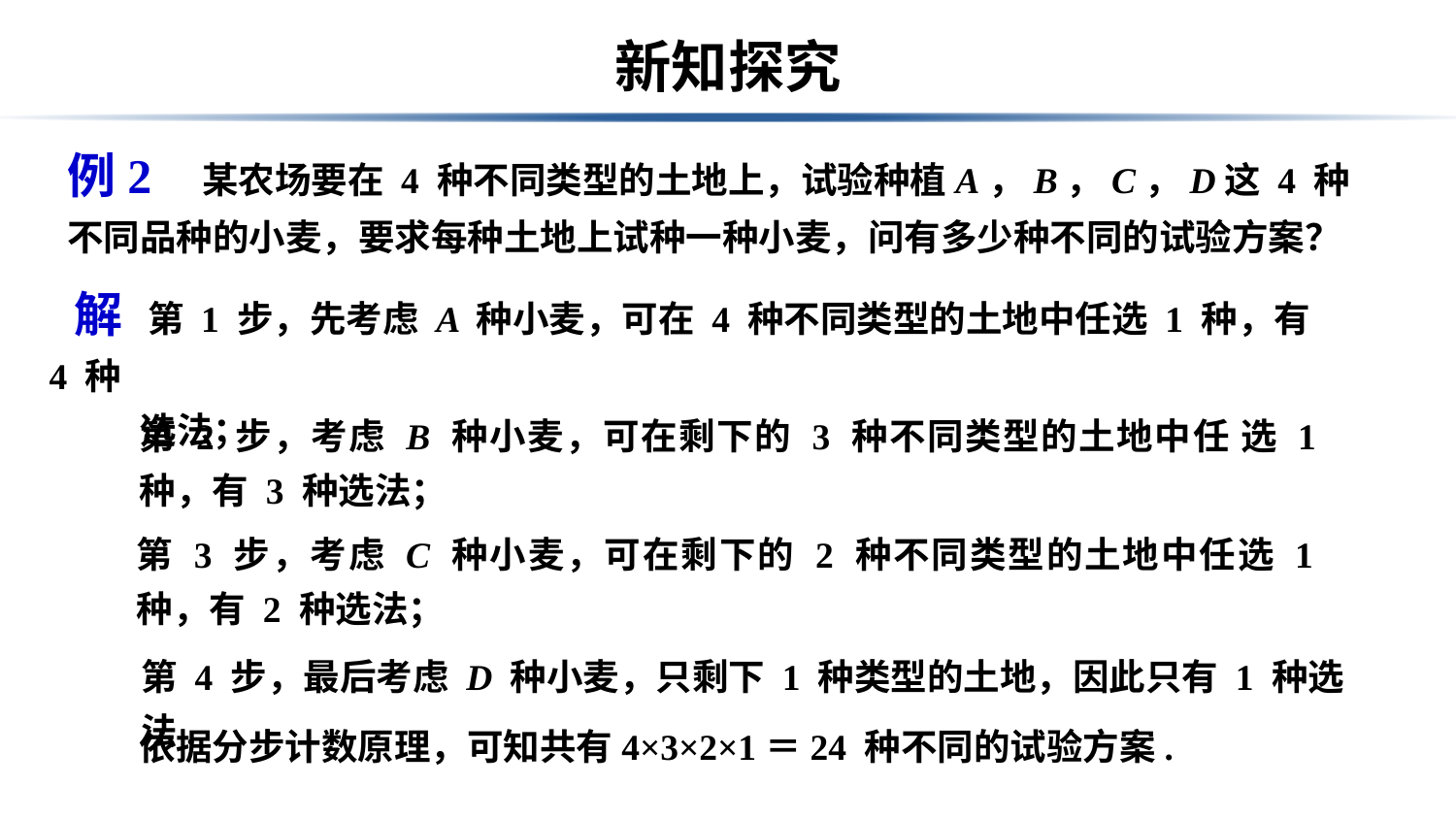

# 新知探究
例2    某农场要在 4 种不同类型的土地上，试验种植A，B，C，D这 4 种不同品种的小麦，要求每种土地上试种一种小麦，问有多少种不同的试验方案？
  解   第 1 步，先考虑 A 种小麦，可在 4 种不同类型的土地中任选 1 种，有4 种
          选法；
第 2 步，考虑 B 种小麦，可在剩下的 3 种不同类型的土地中任 选 1 种，有 3 种选法；
第 3 步，考虑 C 种小麦，可在剩下的 2 种不同类型的土地中任选 1 种，有 2 种选法；
第 4 步，最后考虑 D 种小麦，只剩下 1 种类型的土地，因此只有 1 种选法.
依据分步计数原理，可知共有4×3×2×1＝24 种不同的试验方案.